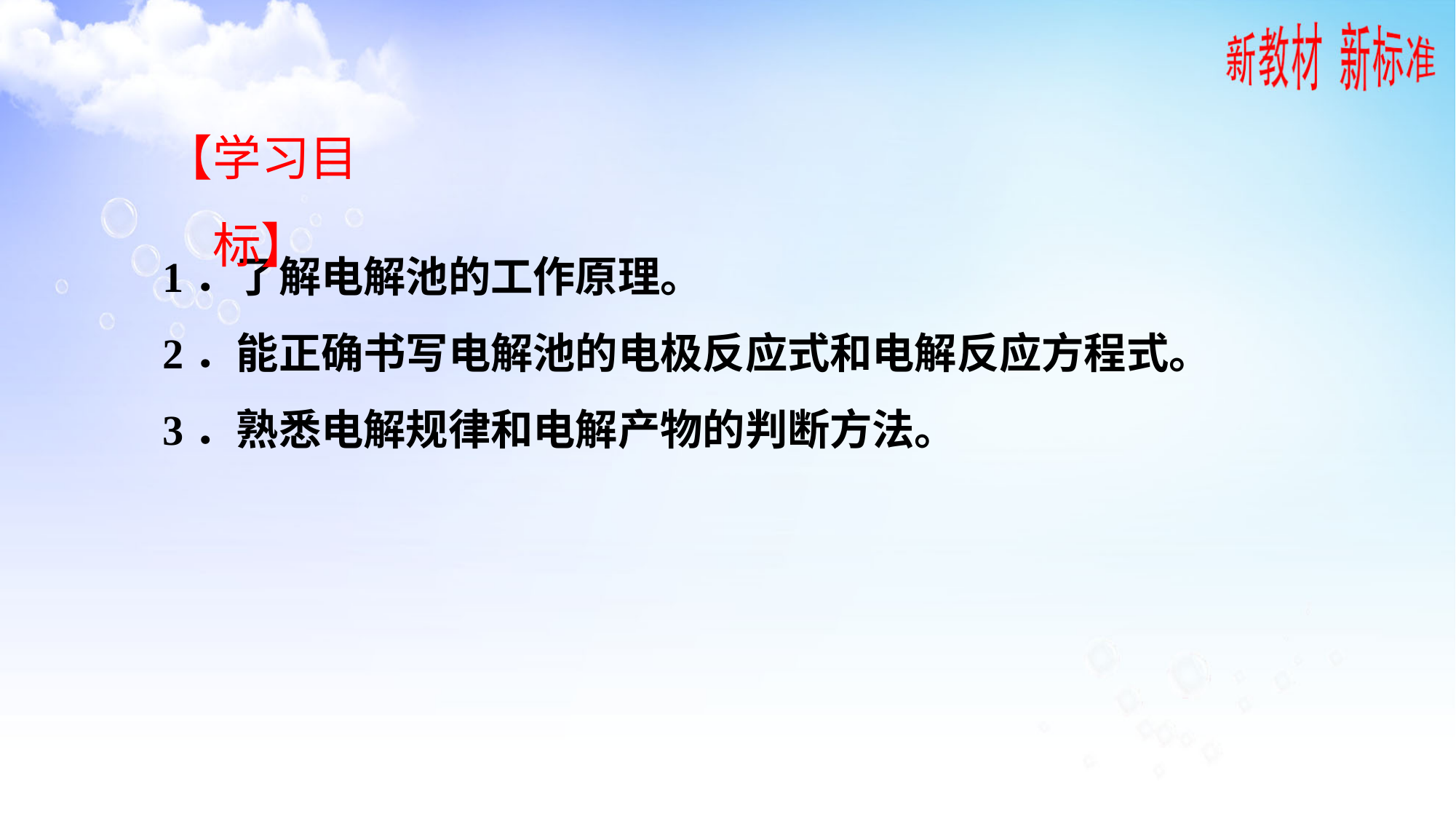

【学习目标】
1．了解电解池的工作原理。
2．能正确书写电解池的电极反应式和电解反应方程式。
3．熟悉电解规律和电解产物的判断方法。